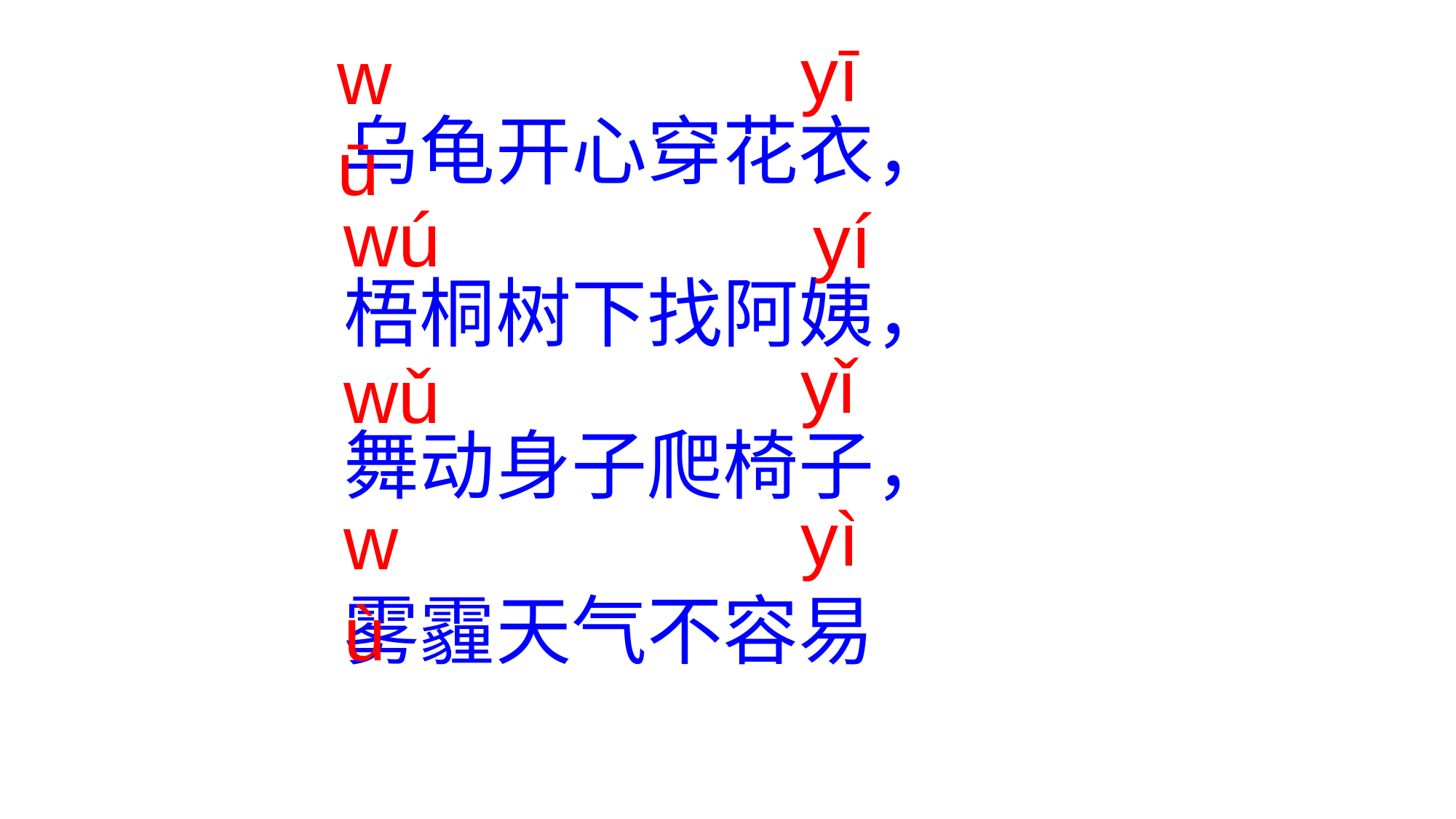

yī
wū
乌龟开心穿花衣，
wú
yí
梧桐树下找阿姨，
 yǐ
wǔ
舞动身子爬椅子，
yì
wù
雾霾天气不容易